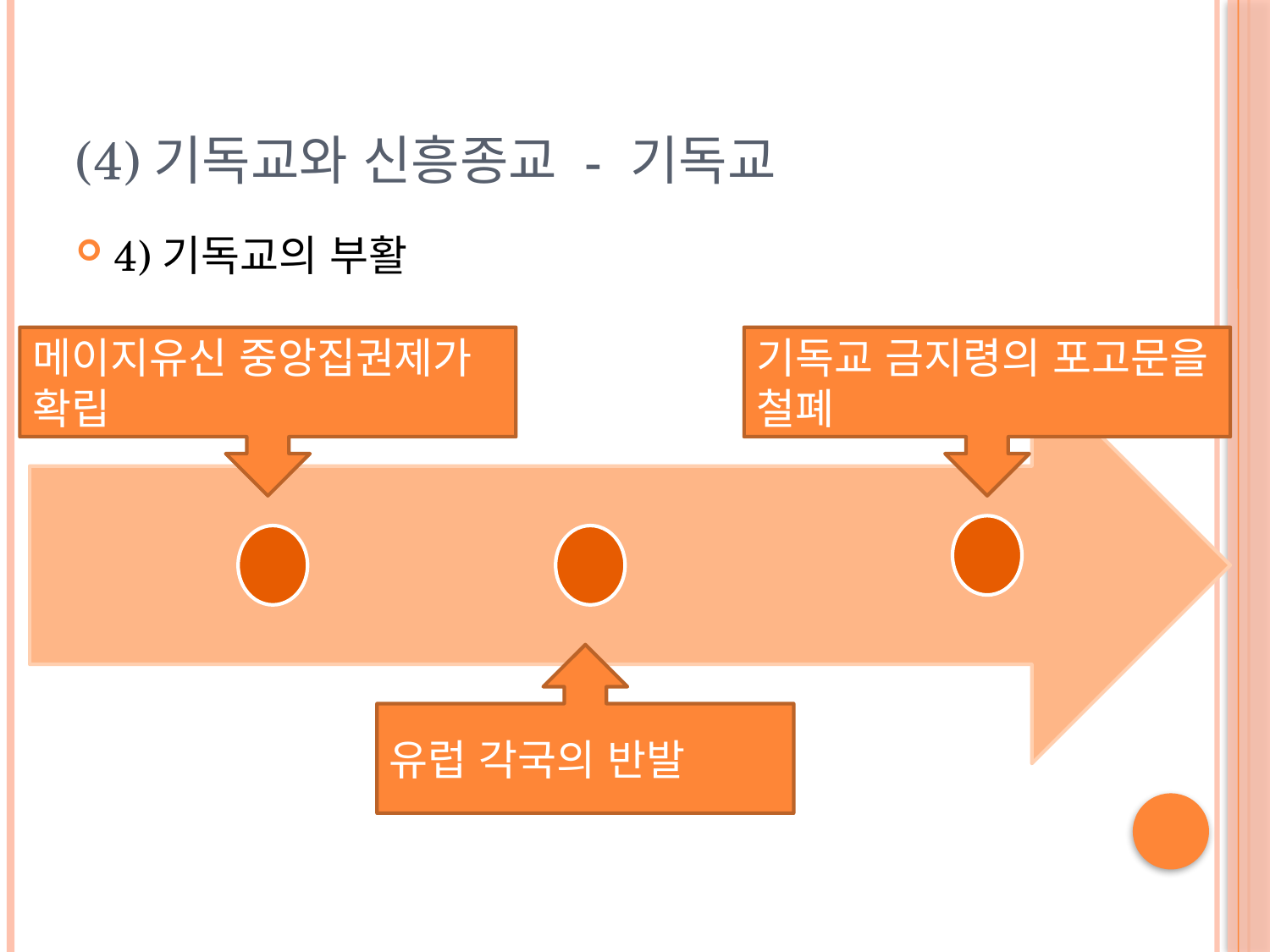

# (4)기독교와 신흥종교 - 기독교
4)기독교의 부활

메이지유신 중앙집권제가 확립
기독교 금지령의 포고문을 철폐

유럽 각국의 반발